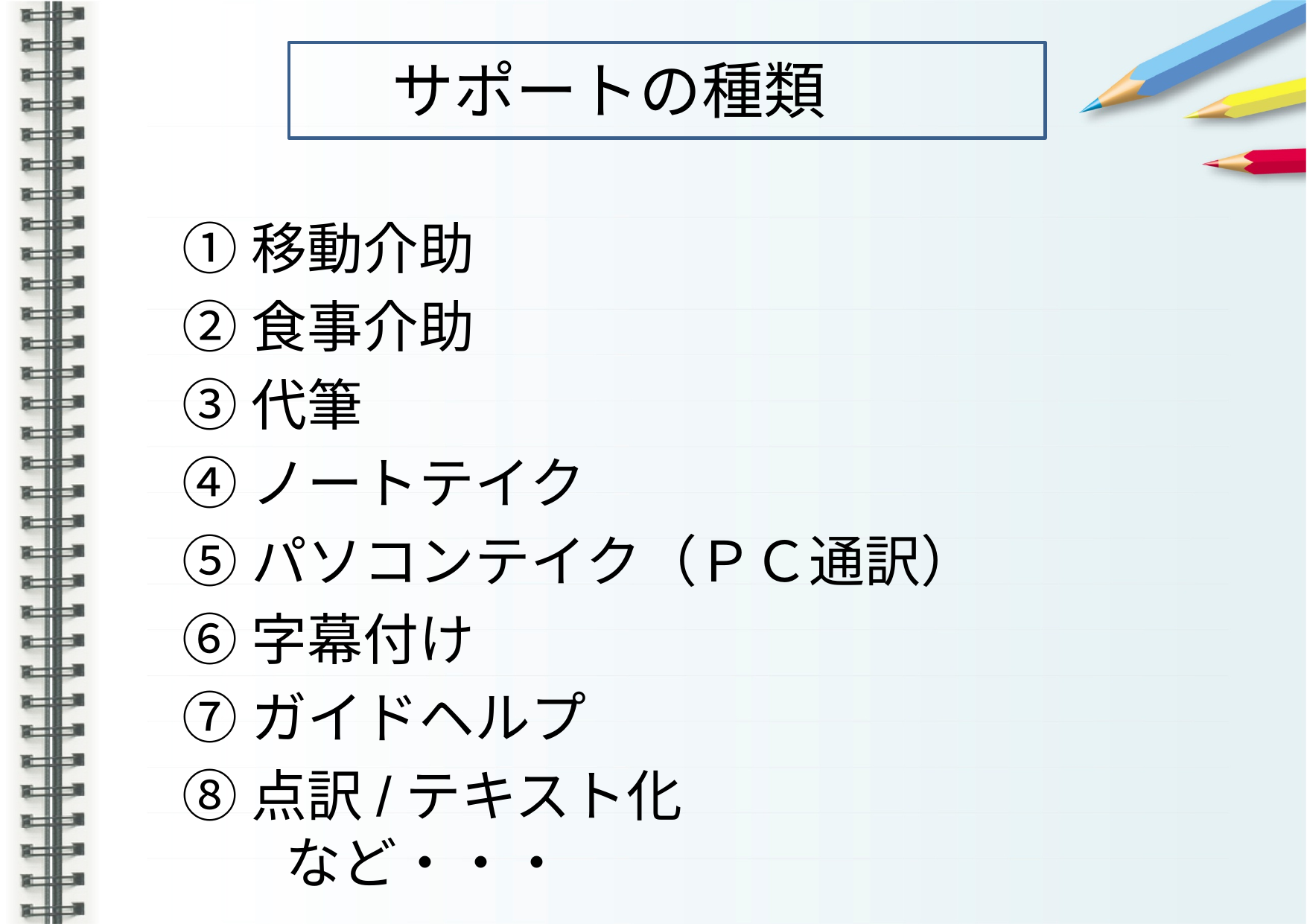

# サポートの種類

①移動介助
②食事介助
③代筆
④ノートテイク
⑤パソコンテイク（ＰＣ通訳）
⑥字幕付け
⑦ガイドヘルプ
⑧点訳/テキスト化　　　　　　　　　など・・・